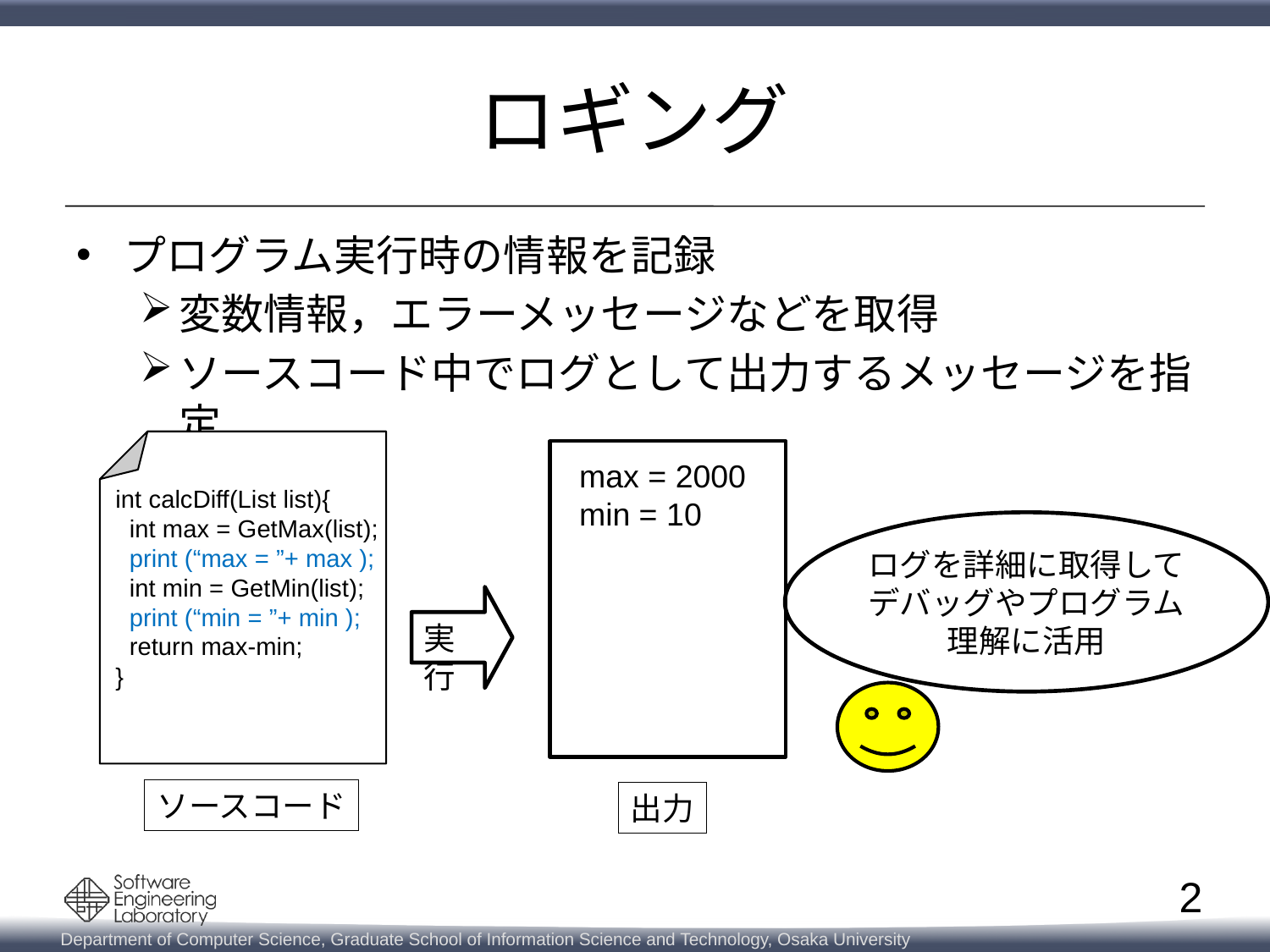

# ロギング
プログラム実行時の情報を記録
変数情報，エラーメッセージなどを取得
ソースコード中でログとして出力するメッセージを指定

max = 2000
min = 10
int calcDiff(List list){
  int max = GetMax(list);
  print (“max = ”+ max );
  int min = GetMin(list);
  print (“min = ”+ min );
  return max-min;
}
ログを詳細に取得して
デバッグやプログラム
理解に活用
実行

ソースコード
出力
2